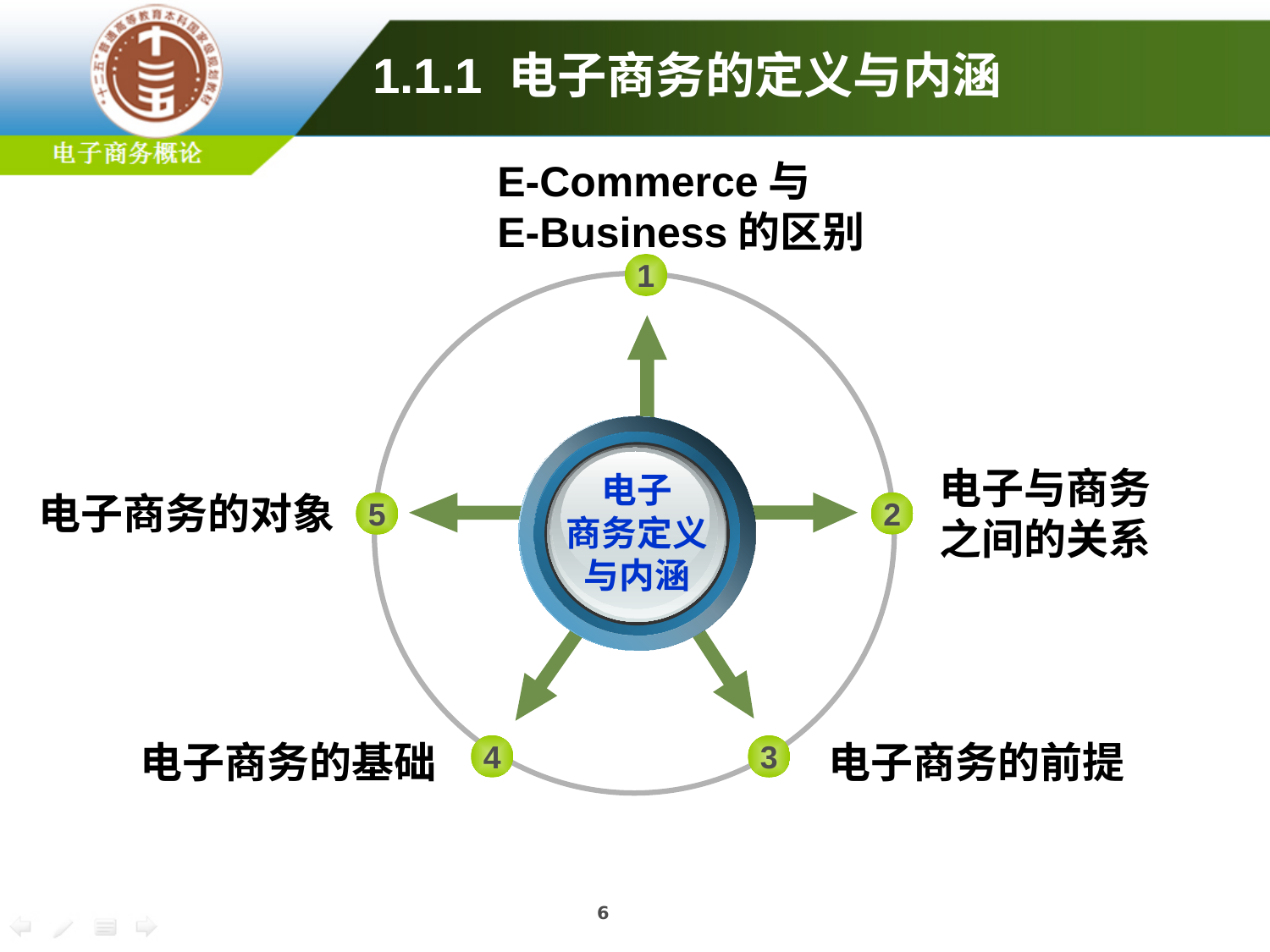

1.1.1 电子商务的定义与内涵
E-Commerce与
E-Business的区别
1

电子与商务
之间的关系
电子
商务定义
与内涵
电子商务的对象
2

5

电子商务的前提
电子商务的基础
4
3

6